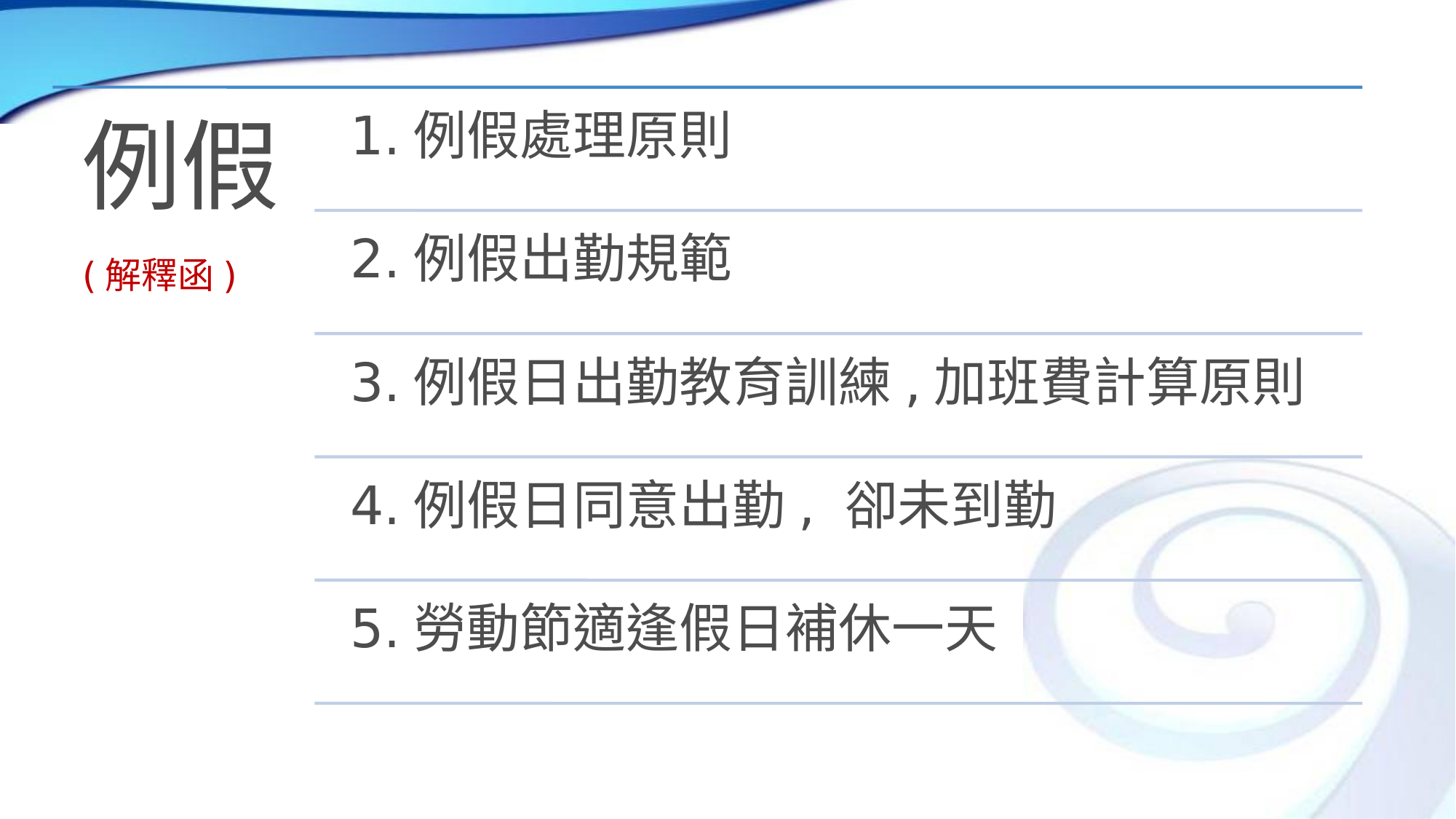

例假
(解釋函)
1.例假處理原則
2.例假出勤規範
3.例假日出勤教育訓練,加班費計算原則
4.例假日同意出勤, 卻未到勤
5.勞動節適逢假日補休一天